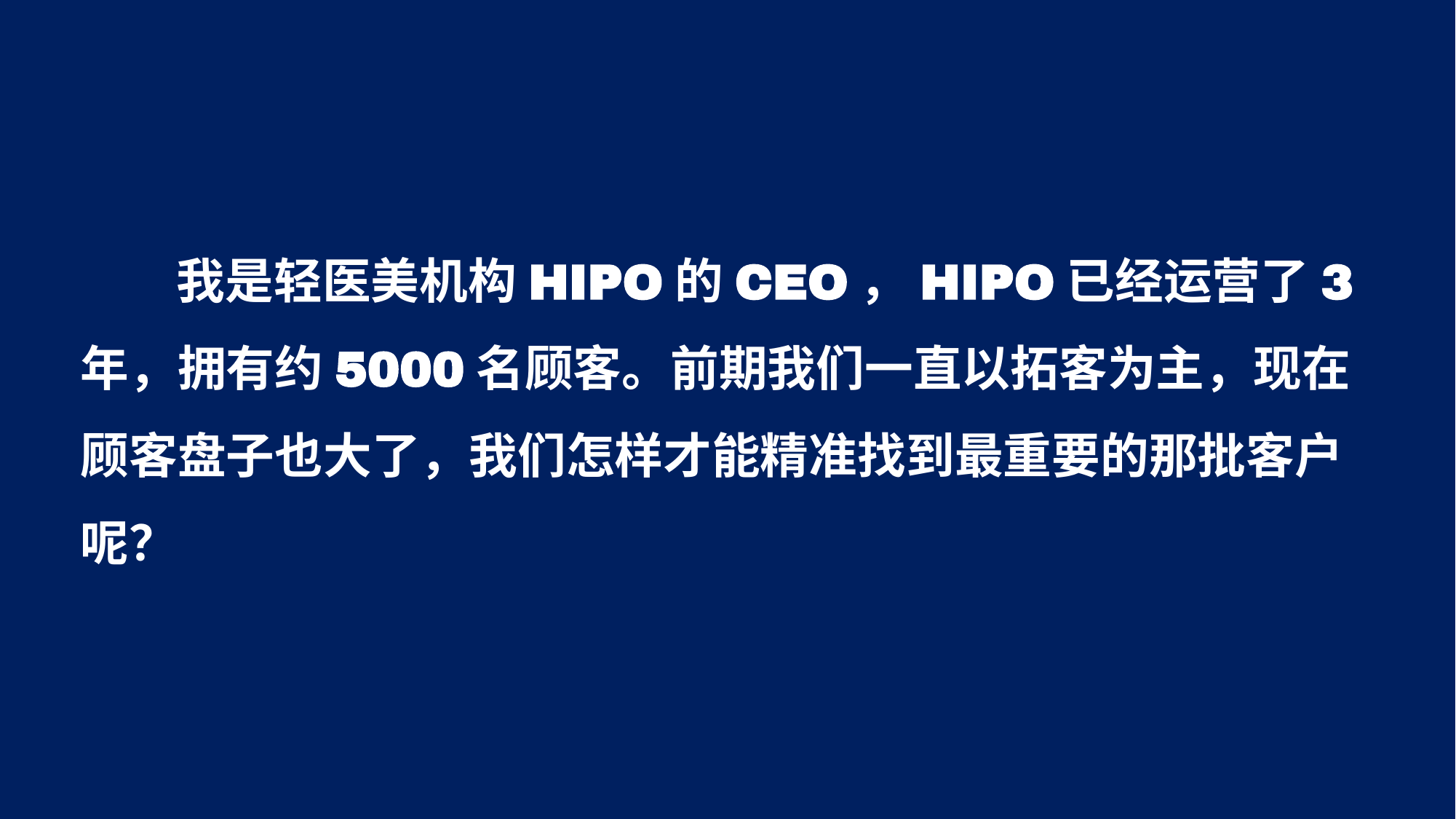

我是轻医美机构HIPO的CEO，HIPO已经运营了3年，拥有约5000名顾客。前期我们一直以拓客为主，现在顾客盘子也大了，我们怎样才能精准找到最重要的那批客户呢？